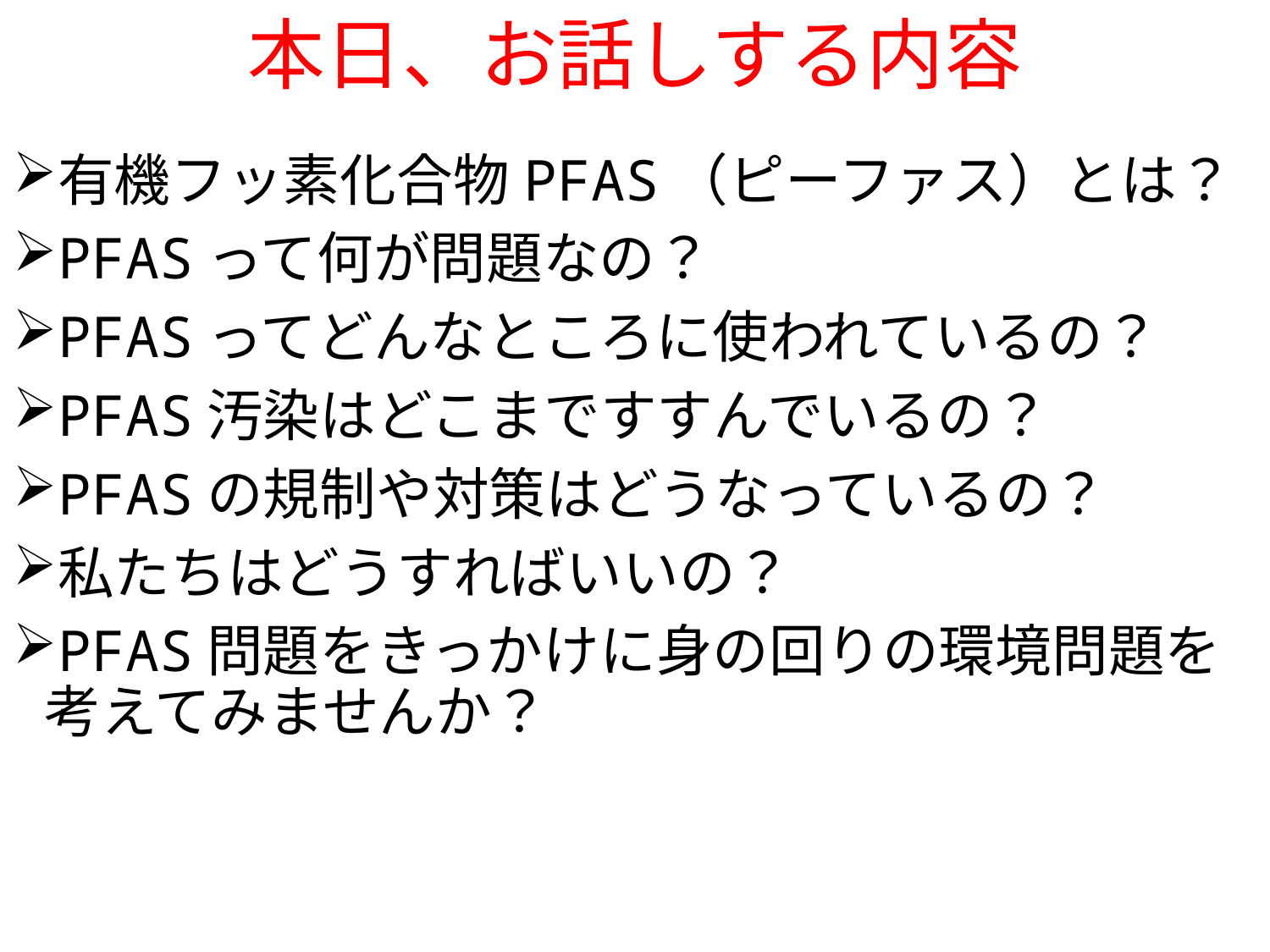

# 本日、お話しする内容
有機フッ素化合物PFAS（ピーファス）とは？
PFASって何が問題なの？
PFASってどんなところに使われているの？
PFAS汚染はどこまですすんでいるの？
PFASの規制や対策はどうなっているの？
私たちはどうすればいいの？
PFAS問題をきっかけに身の回りの環境問題を考えてみませんか？